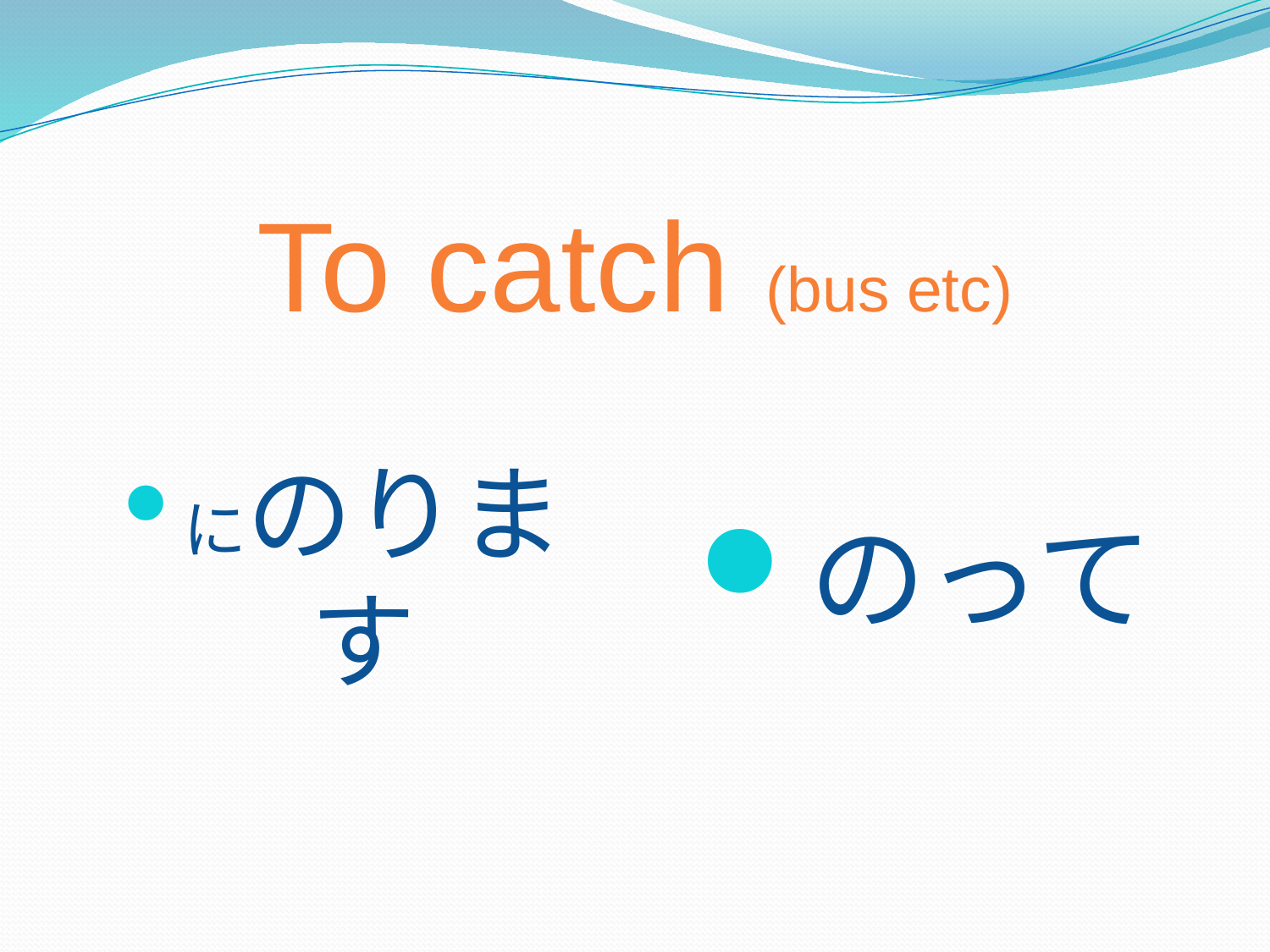

# To catch (bus etc)
にのります
のって